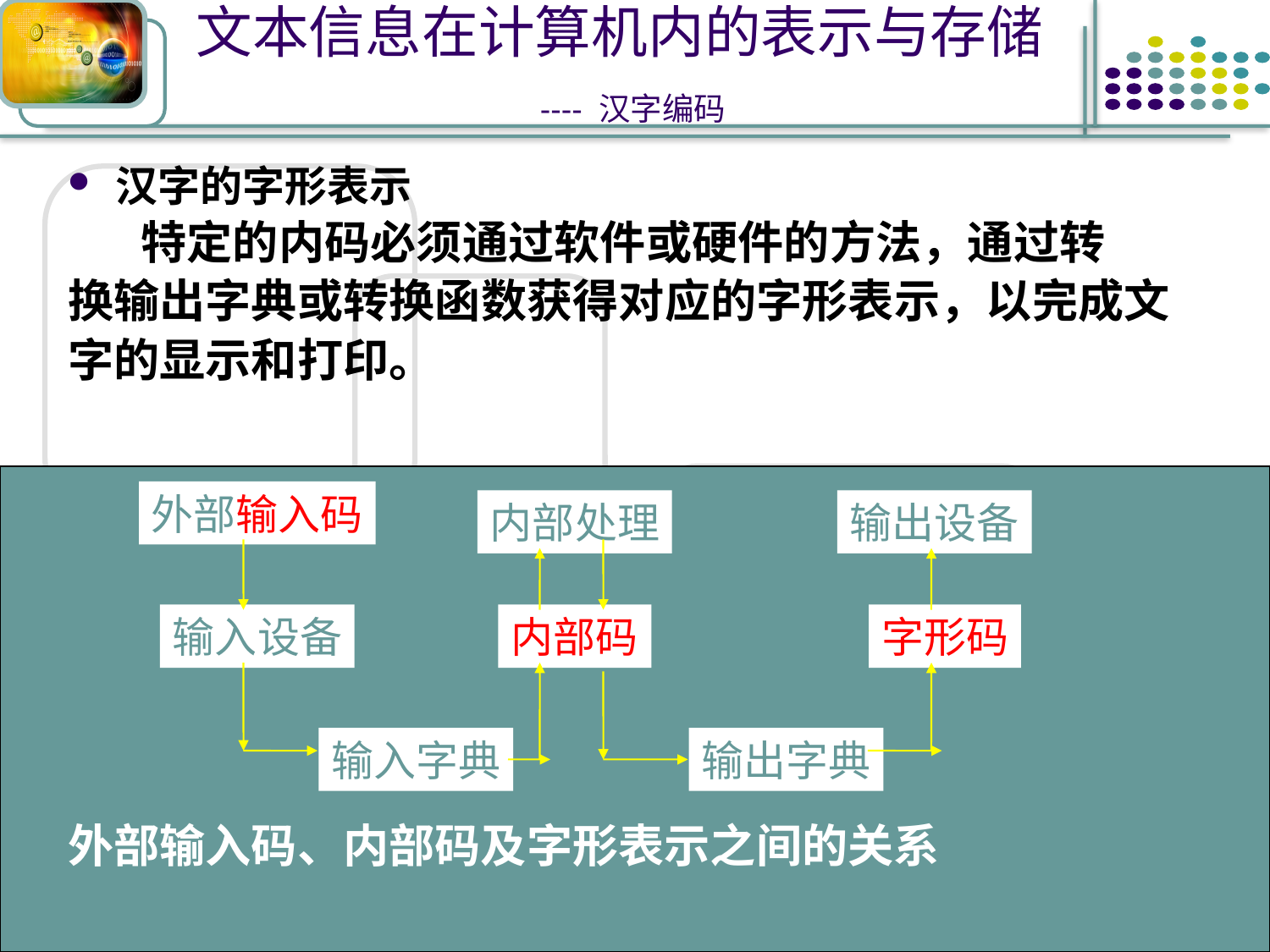

# 文本信息在计算机内的表示与存储 ---- 汉字编码
汉字的字形表示
      特定的内码必须通过软件或硬件的方法，通过转
换输出字典或转换函数获得对应的字形表示，以完成文
字的显示和打印。

外部输入码、内部码及字形表示之间的关系

外部输入码
内部处理
输出设备

内部码
字形码
输入设备

输入字典
输出字典